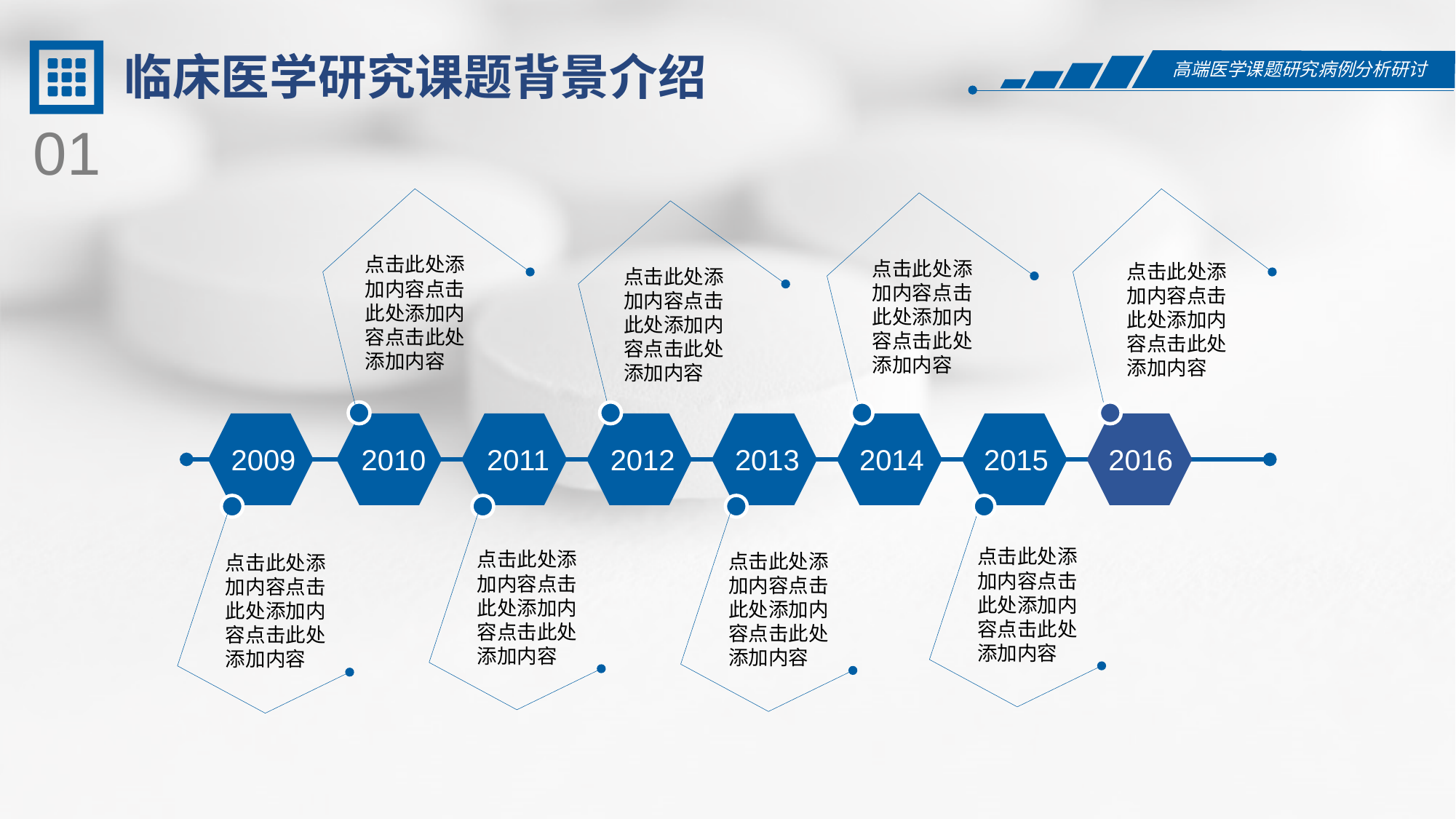

临床医学研究课题背景介绍
01

点击此处添加内容点击此处添加内容点击此处添加内容
点击此处添加内容点击此处添加内容点击此处添加内容
点击此处添加内容点击此处添加内容点击此处添加内容
点击此处添加内容点击此处添加内容点击此处添加内容

2009
2010
2011
2012
2013
2014
2015
2016

点击此处添加内容点击此处添加内容点击此处添加内容
点击此处添加内容点击此处添加内容点击此处添加内容
点击此处添加内容点击此处添加内容点击此处添加内容
点击此处添加内容点击此处添加内容点击此处添加内容
.